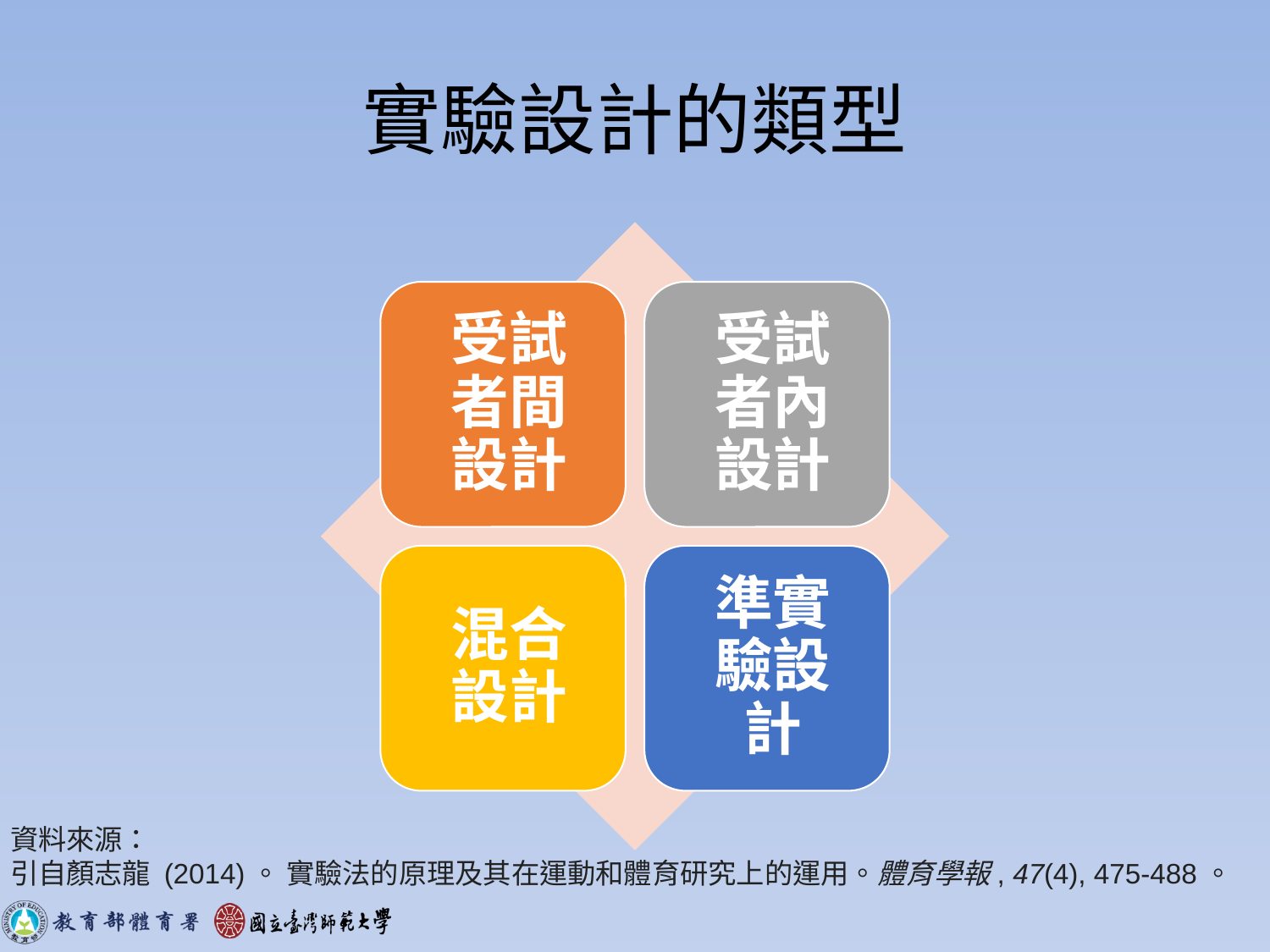

# 實驗設計的類型
受試者間設計
受試者內設計
混合 設計
準實驗設計
資料來源：
引自顏志龍 (2014)。 實驗法的原理及其在運動和體育研究上的運用。體育學報, 47(4), 475-488。